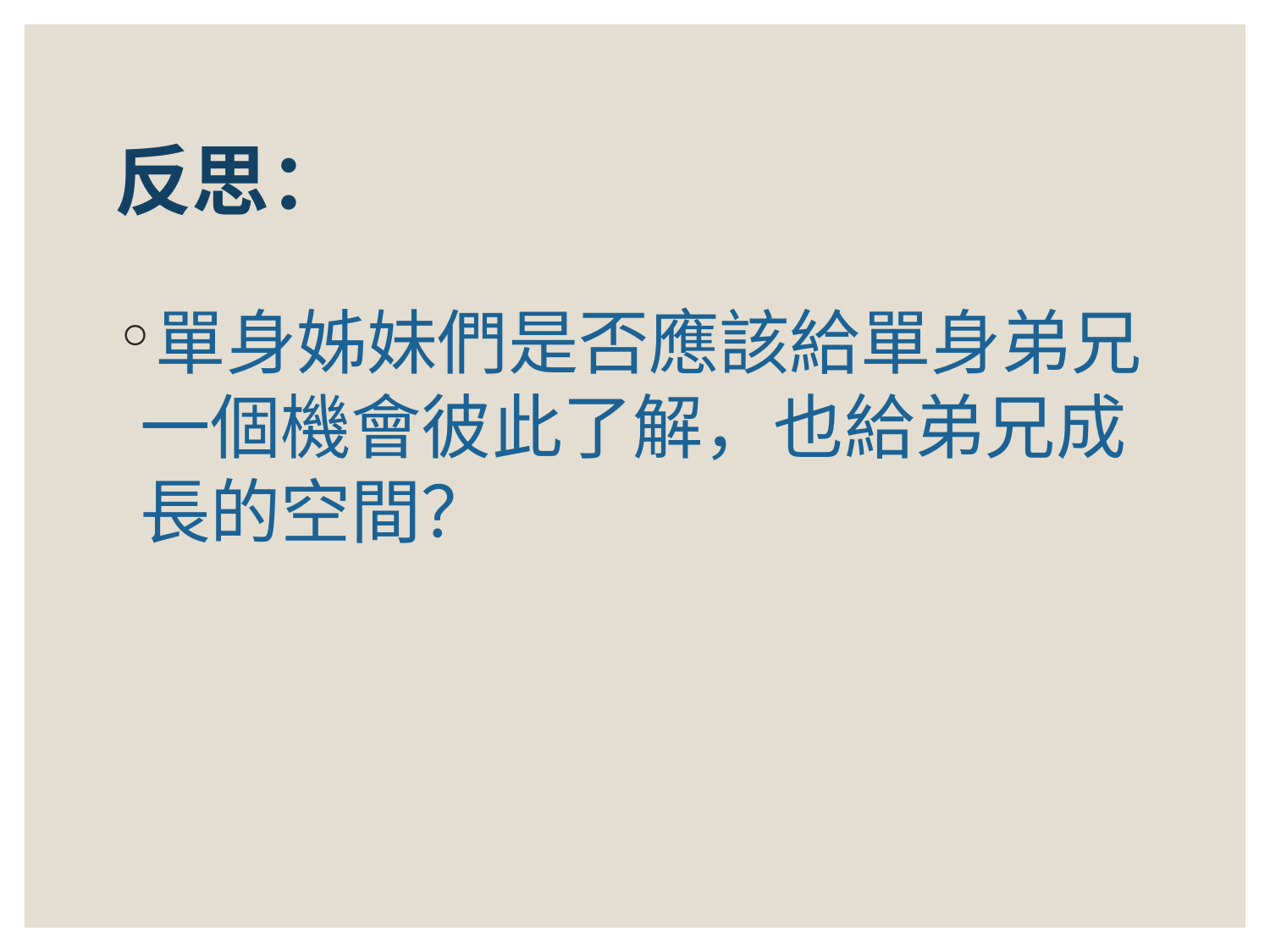

# 反思：
單身姊妹們是否應該給單身弟兄一個機會彼此了解，也給弟兄成長的空間？